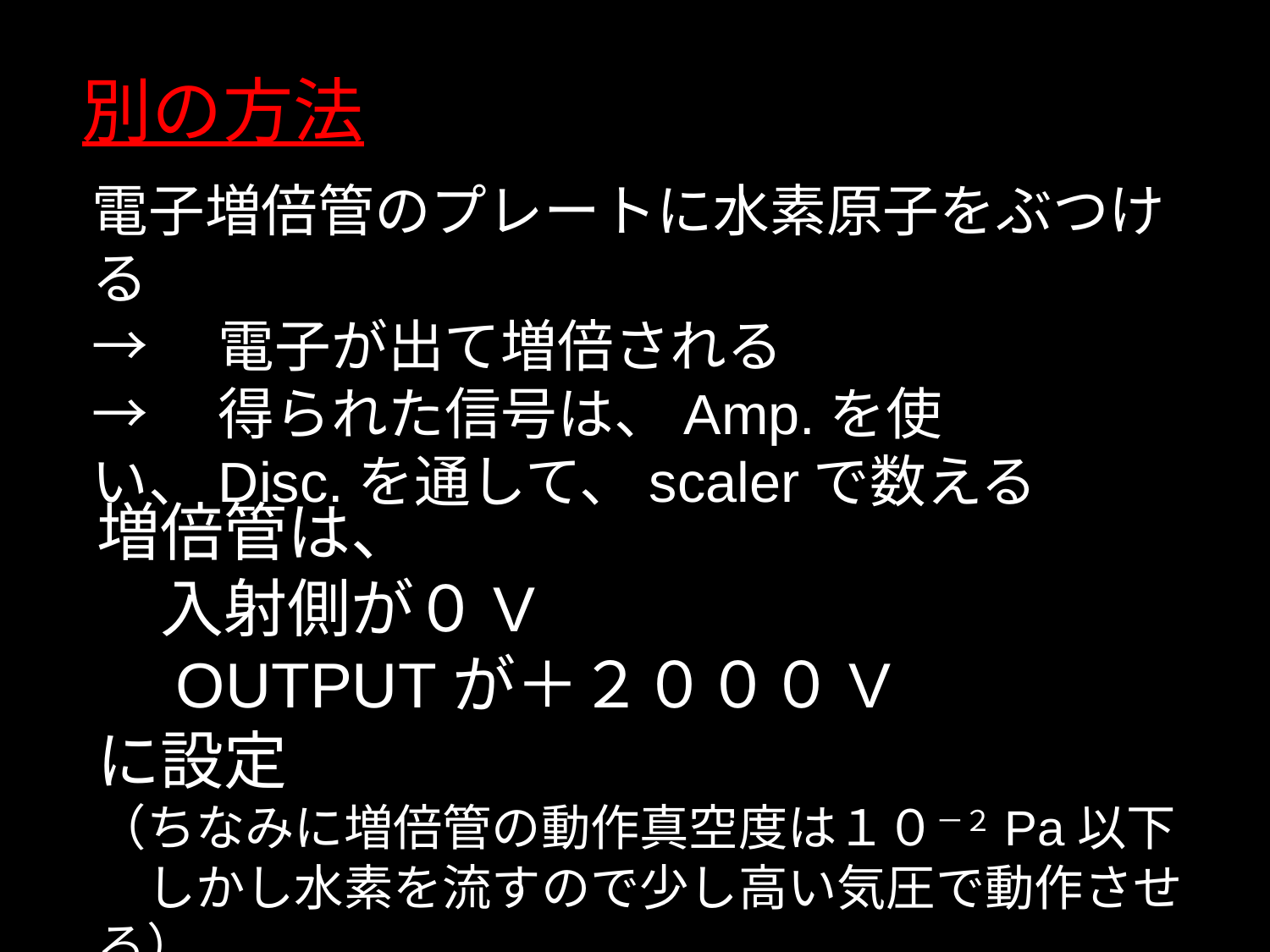

別の方法
電子増倍管のプレートに水素原子をぶつける
→　電子が出て増倍される
→　得られた信号は、Amp.を使い、Disc.を通して、scalerで数える
増倍管は、
　入射側が０V
　OUTPUTが＋２０００V
に設定
（ちなみに増倍管の動作真空度は１０－２Pa以下
　しかし水素を流すので少し高い気圧で動作させる）